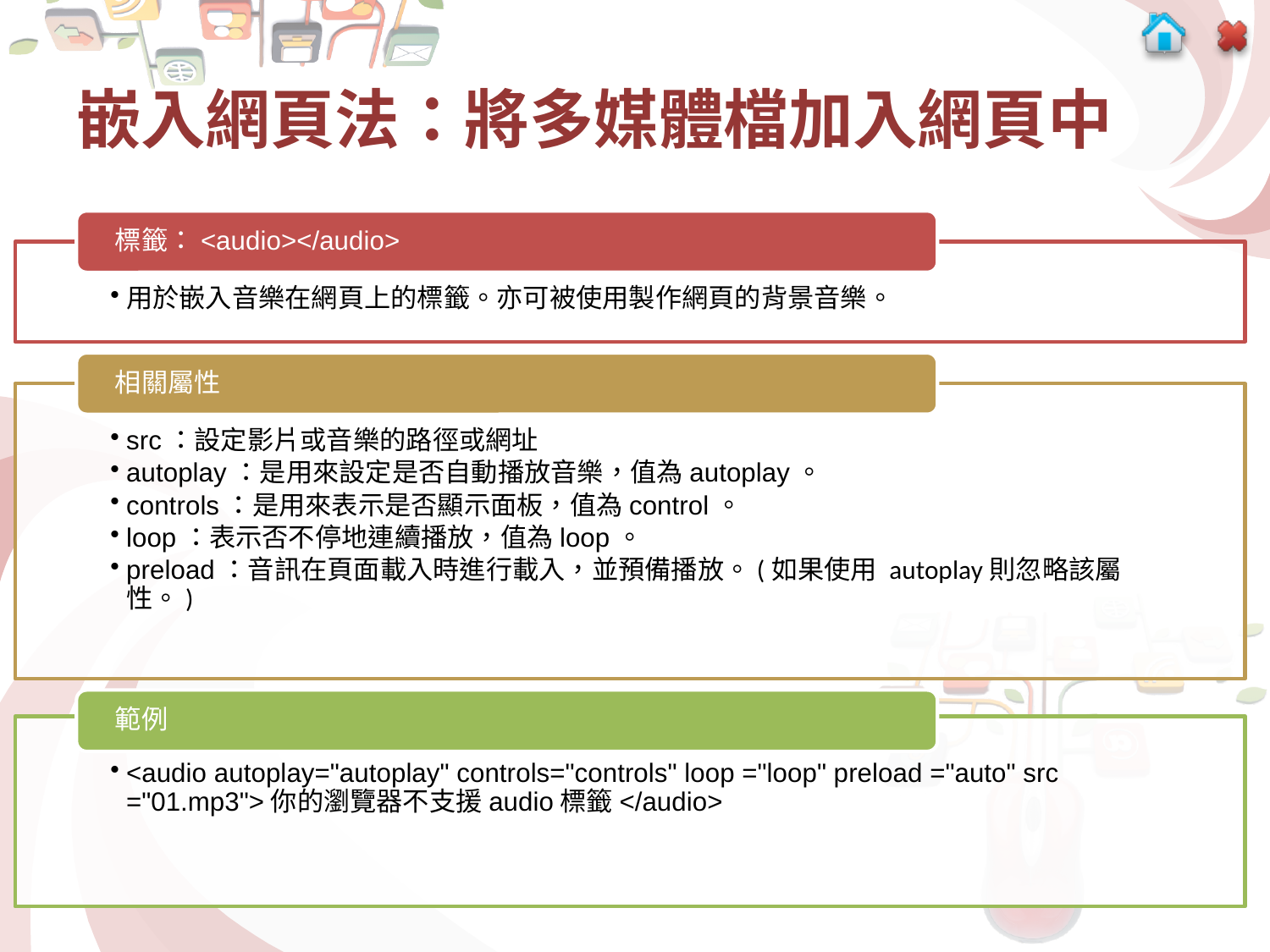

# 嵌入網頁法：將多媒體檔加入網頁中
用於嵌入音樂在網頁上的標籤。亦可被使用製作網頁的背景音樂。
標籤：<audio></audio>
src：設定影片或音樂的路徑或網址
autoplay：是用來設定是否自動播放音樂，值為autoplay。
controls：是用來表示是否顯示面板，值為control。
loop：表示否不停地連續播放，值為loop。
preload：音訊在頁面載入時進行載入，並預備播放。(如果使用 autoplay則忽略該屬性。)
相關屬性
<audio autoplay="autoplay" controls="controls" loop ="loop" preload ="auto" src ="01.mp3">你的瀏覽器不支援audio標籤</audio>

範例